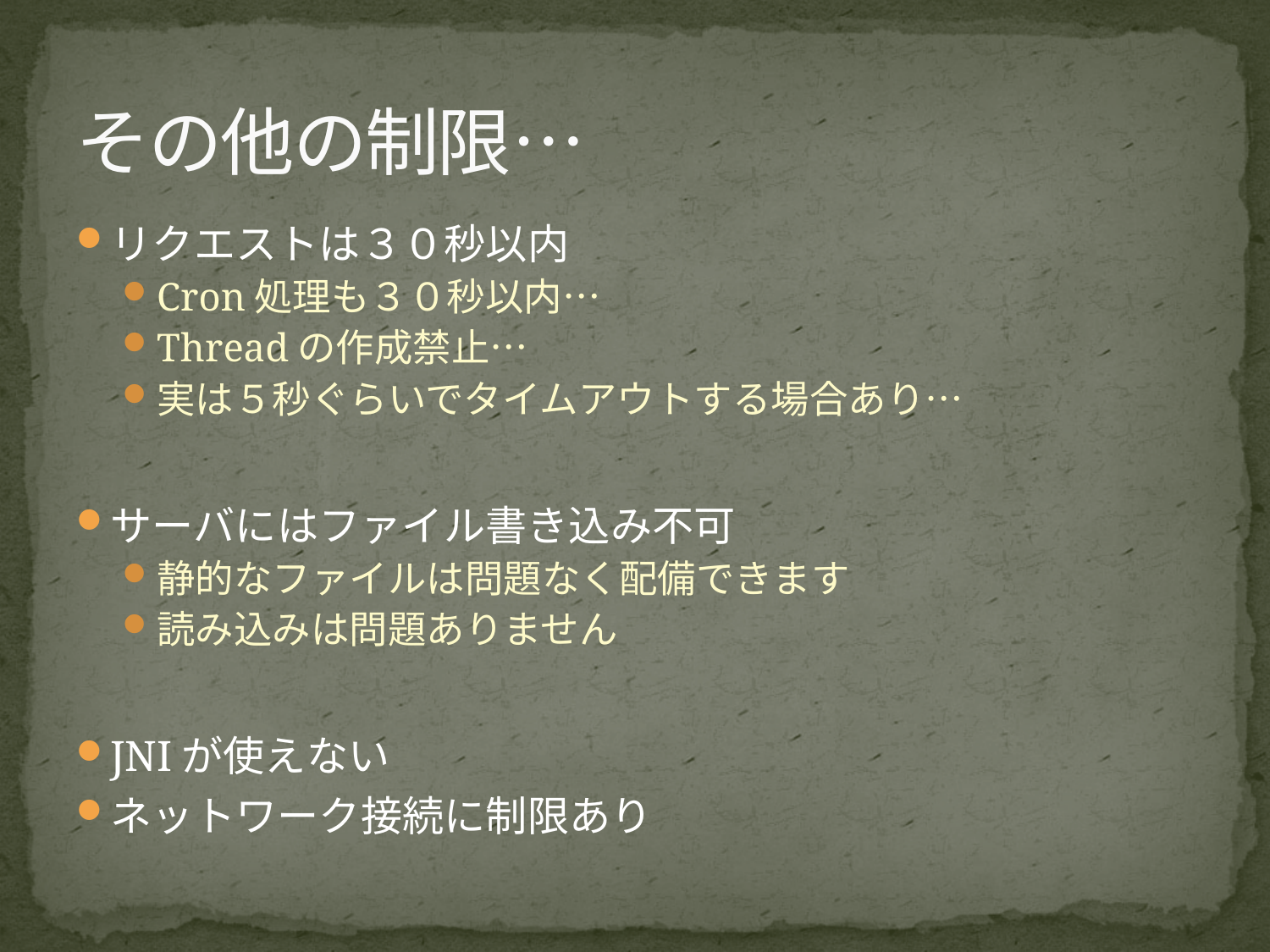

# その他の制限…
リクエストは３０秒以内
Cron処理も３０秒以内…
Threadの作成禁止…
実は５秒ぐらいでタイムアウトする場合あり…

サーバにはファイル書き込み不可
静的なファイルは問題なく配備できます
読み込みは問題ありません

JNIが使えない
ネットワーク接続に制限あり